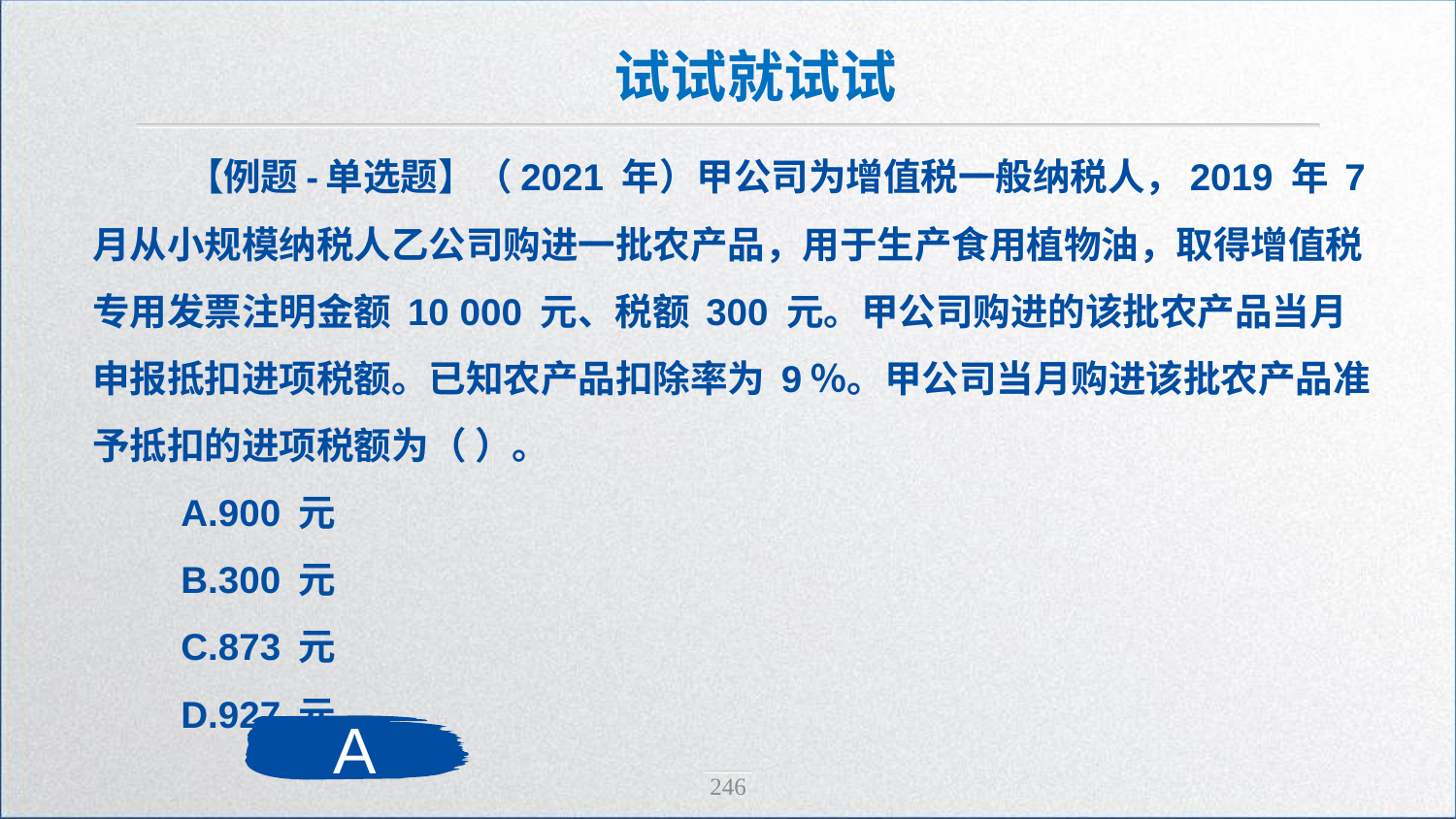

试试就试试
 【例题-单选题】（2021 年）甲公司为增值税一般纳税人，2019 年 7 月从小规模纳税人乙公司购进一批农产品，用于生产食用植物油，取得增值税专用发票注明金额 10 000 元、税额 300 元。甲公司购进的该批农产品当月申报抵扣进项税额。已知农产品扣除率为 9％。甲公司当月购进该批农产品准予抵扣的进项税额为（ ）。
 A.900 元
 B.300 元
 C.873 元
 D.927 元

A
246